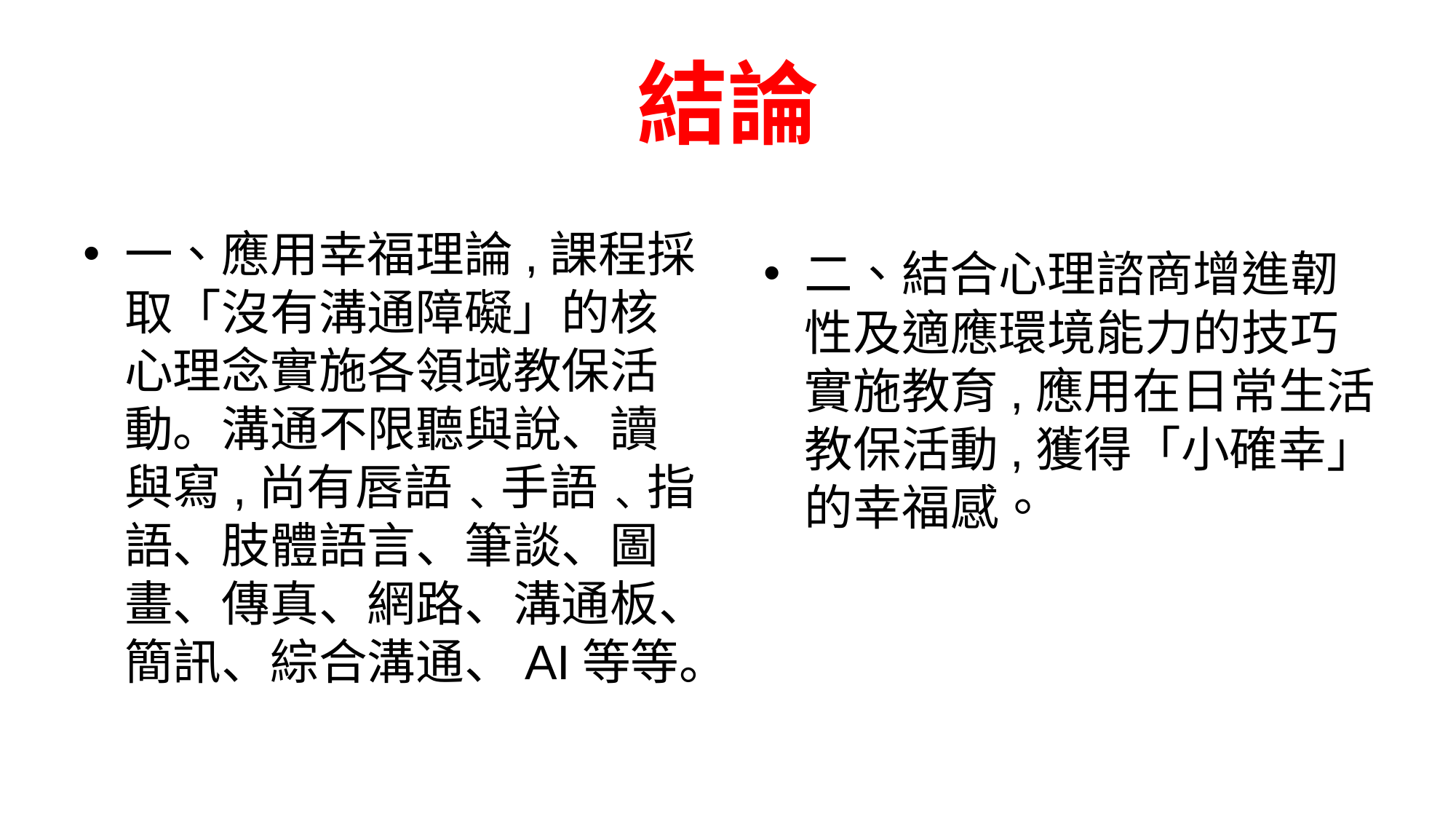

# 結論
一、應用幸福理論,課程採取「沒有溝通障礙」的核心理念實施各領域教保活動。溝通不限聽與說、讀與寫,尚有唇語﹑手語﹑指語、肢體語言、筆談、圖畫、傳真、網路、溝通板、簡訊、綜合溝通、AI等等。
二、結合心理諮商增進韌性及適應環境能力的技巧實施教育,應用在日常生活教保活動,獲得「小確幸」的幸福感。